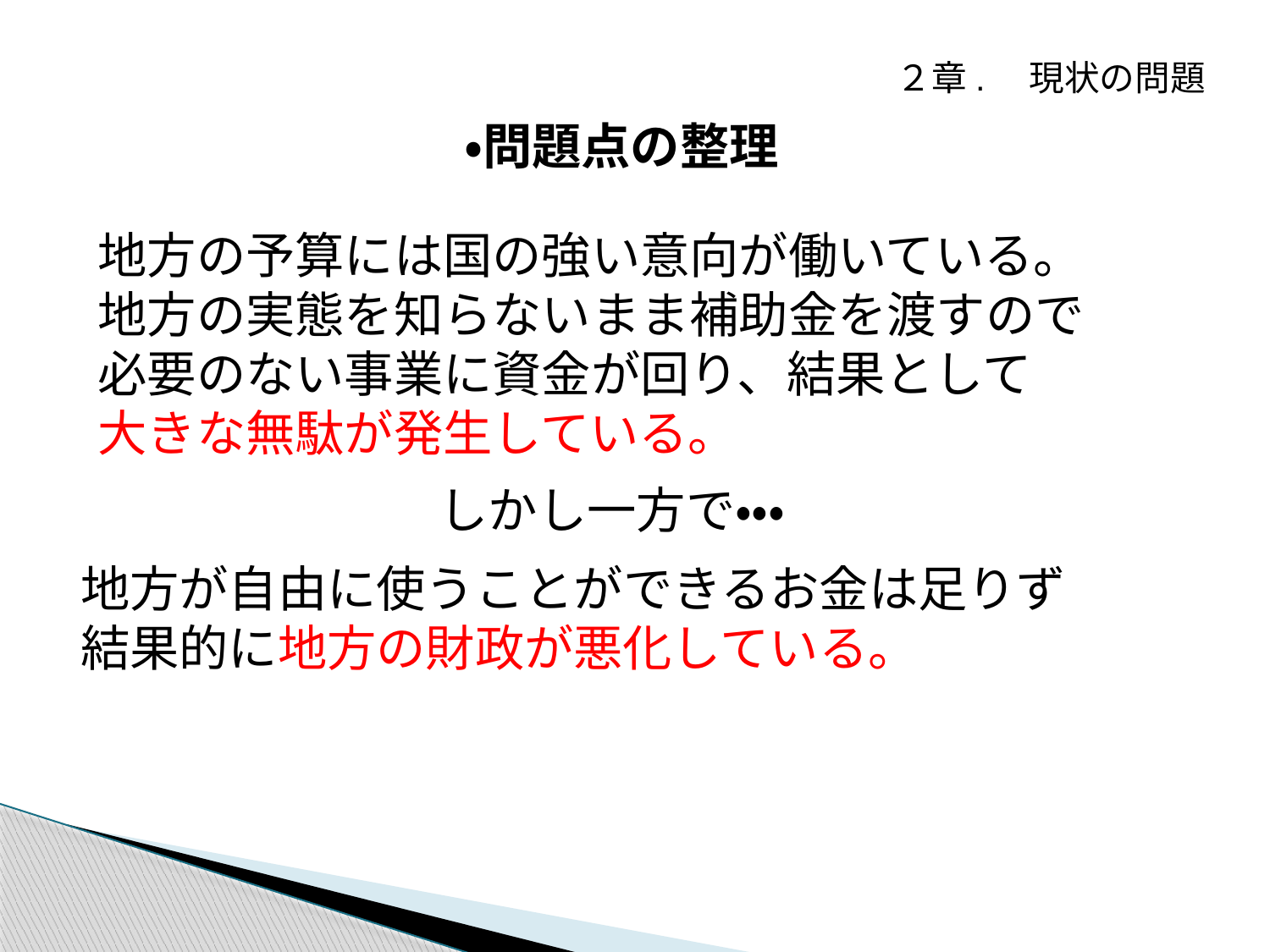

２章.　現状の問題
・問題点の整理
地方の予算には国の強い意向が働いている。
地方の実態を知らないまま補助金を渡すので
必要のない事業に資金が回り、結果として
大きな無駄が発生している。
しかし一方で・・・
地方が自由に使うことができるお金は足りず
結果的に地方の財政が悪化している。